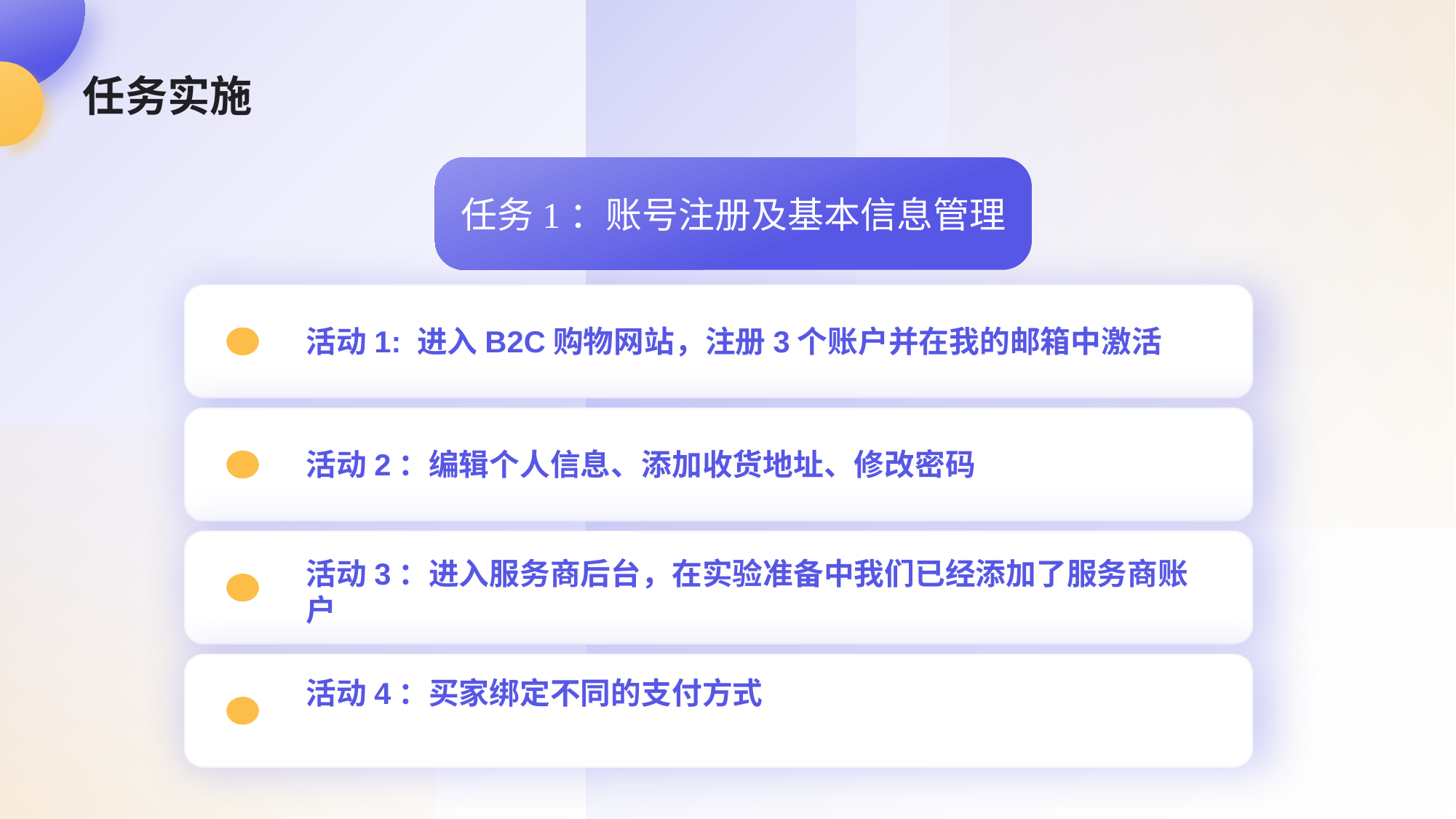

# 任务实施
任务1：账号注册及基本信息管理

活动1: 进入B2C购物网站，注册3个账户并在我的邮箱中激活

活动2：编辑个人信息、添加收货地址、修改密码

活动3：进入服务商后台，在实验准备中我们已经添加了服务商账户

活动4：买家绑定不同的支付方式

5